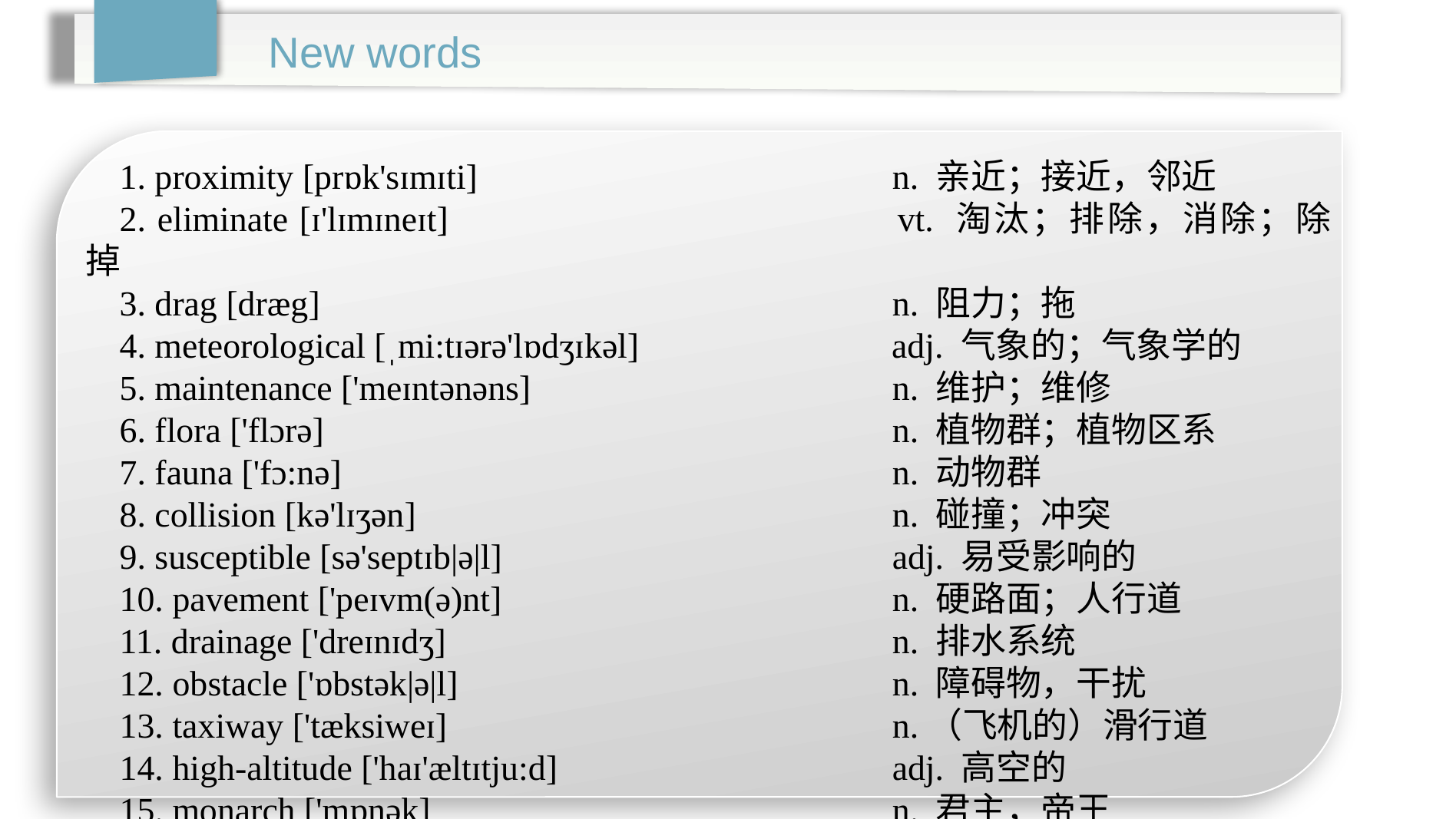

New words

1. proximity [prɒk'sɪmɪti]				n. 亲近；接近，邻近
2. eliminate [ɪ'lɪmɪneɪt]				vt. 淘汰；排除，消除；除掉
3. drag [dræg]					n. 阻力；拖
4. meteorological [ˌmi:tɪərə'lɒdʒɪkəl]		             adj. 气象的；气象学的
5. maintenance ['meɪntənəns]				n. 维护；维修
6. flora ['flɔrə]					n. 植物群；植物区系
7. fauna ['fɔ:nə]					n. 动物群
8. collision [kə'lɪʒən]					n. 碰撞；冲突
9. susceptible [sə'septɪb|ə|l]				adj. 易受影响的
10. pavement ['peɪvm(ə)nt]				n. 硬路面；人行道
11. drainage ['dreɪnɪdʒ]				n. 排水系统
12. obstacle ['ɒbstək|ə|l]				n. 障碍物，干扰
13. taxiway ['tæksiweɪ]				n.（飞机的）滑行道
14. high-altitude ['haɪ'æltɪtju:d]			adj. 高空的
15. monarch ['mɒnək]					n. 君主，帝王